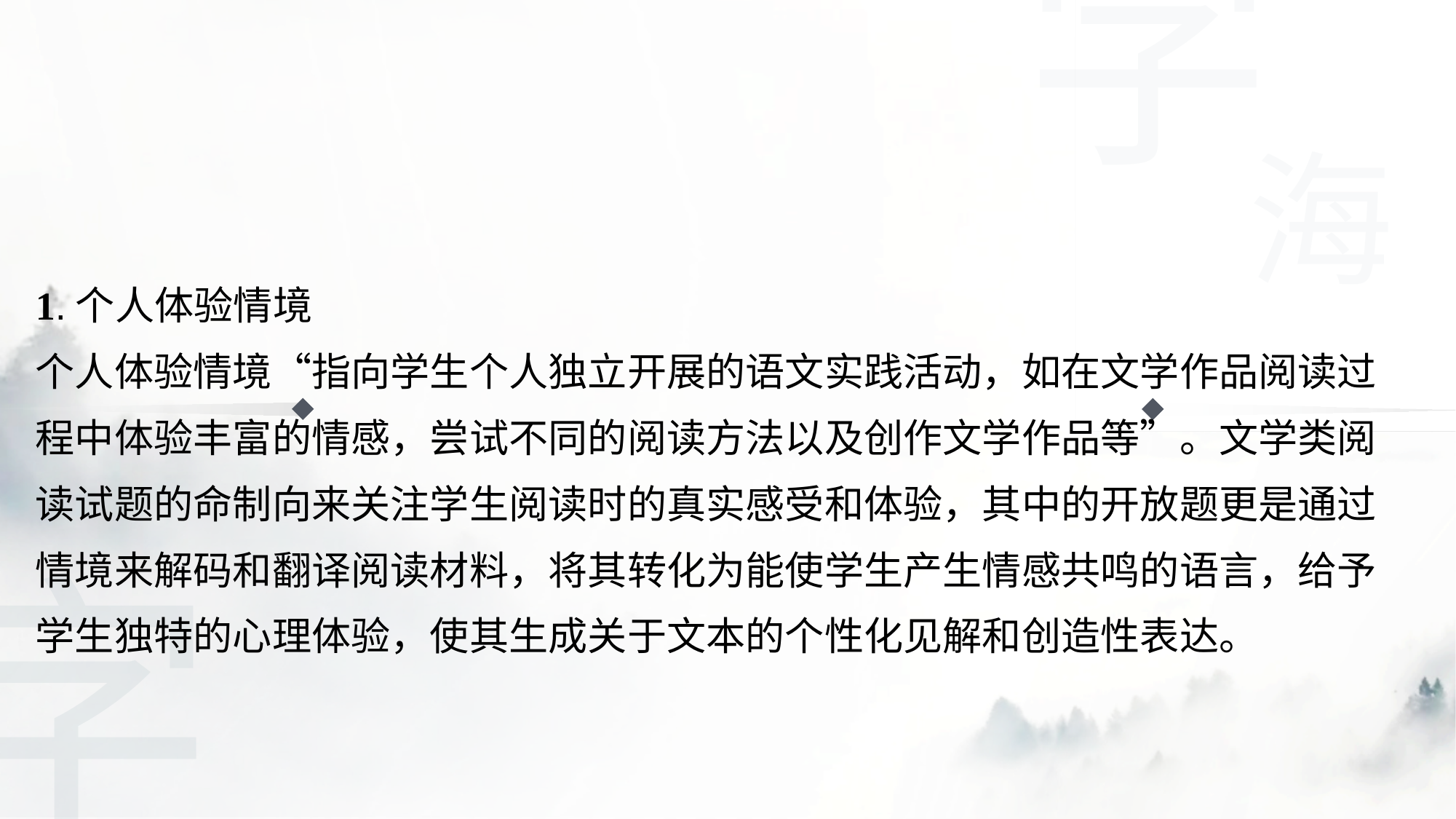

1.个人体验情境
个人体验情境“指向学生个人独立开展的语文实践活动，如在文学作品阅读过程中体验丰富的情感，尝试不同的阅读方法以及创作文学作品等”。文学类阅读试题的命制向来关注学生阅读时的真实感受和体验，其中的开放题更是通过情境来解码和翻译阅读材料，将其转化为能使学生产生情感共鸣的语言，给予学生独特的心理体验，使其生成关于文本的个性化见解和创造性表达。